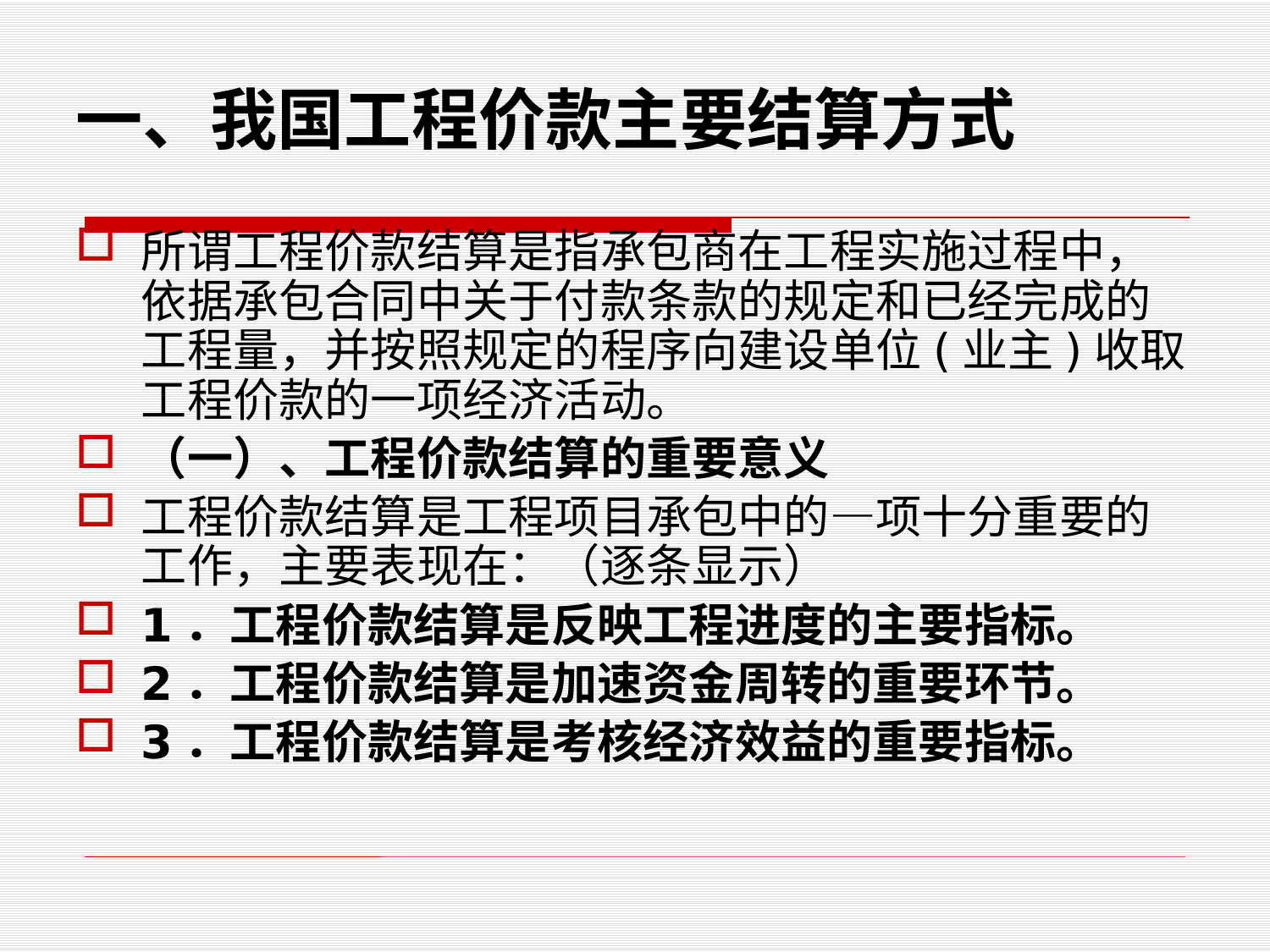

一、我国工程价款主要结算方式
所谓工程价款结算是指承包商在工程实施过程中，依据承包合同中关于付款条款的规定和已经完成的工程量，并按照规定的程序向建设单位(业主)收取工程价款的一项经济活动。
（一）、工程价款结算的重要意义
工程价款结算是工程项目承包中的—项十分重要的工作，主要表现在：（逐条显示）
1．工程价款结算是反映工程进度的主要指标。
2．工程价款结算是加速资金周转的重要环节。
3．工程价款结算是考核经济效益的重要指标。